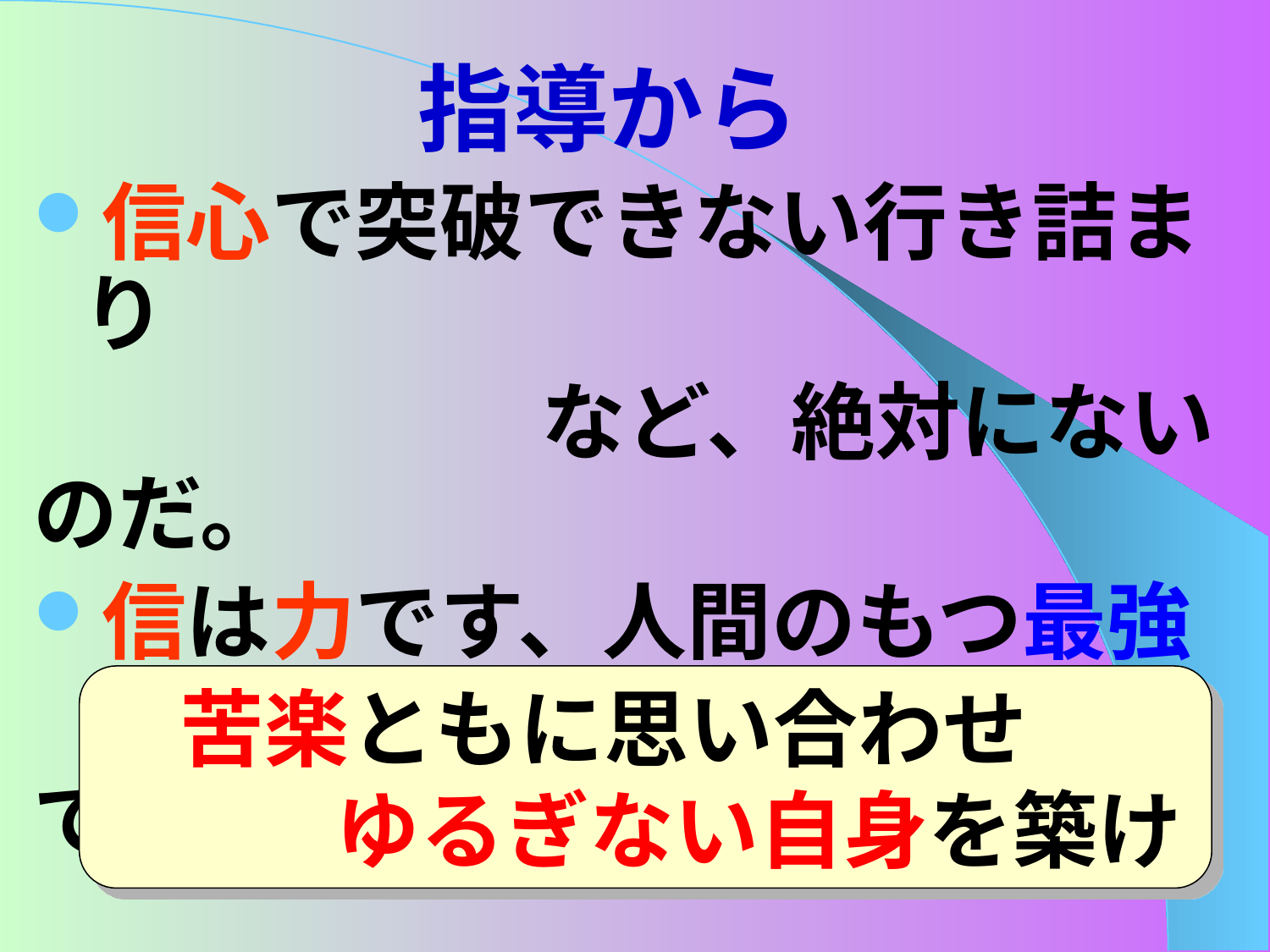

# 指導から
信心で突破できない行き詰まり
　　　　　　など、絶対にないのだ。
信は力です、人間のもつ最強
　　　　　　のエネルギーなのです。
　苦楽ともに思い合わせ
　　　ゆるぎない自身を築け